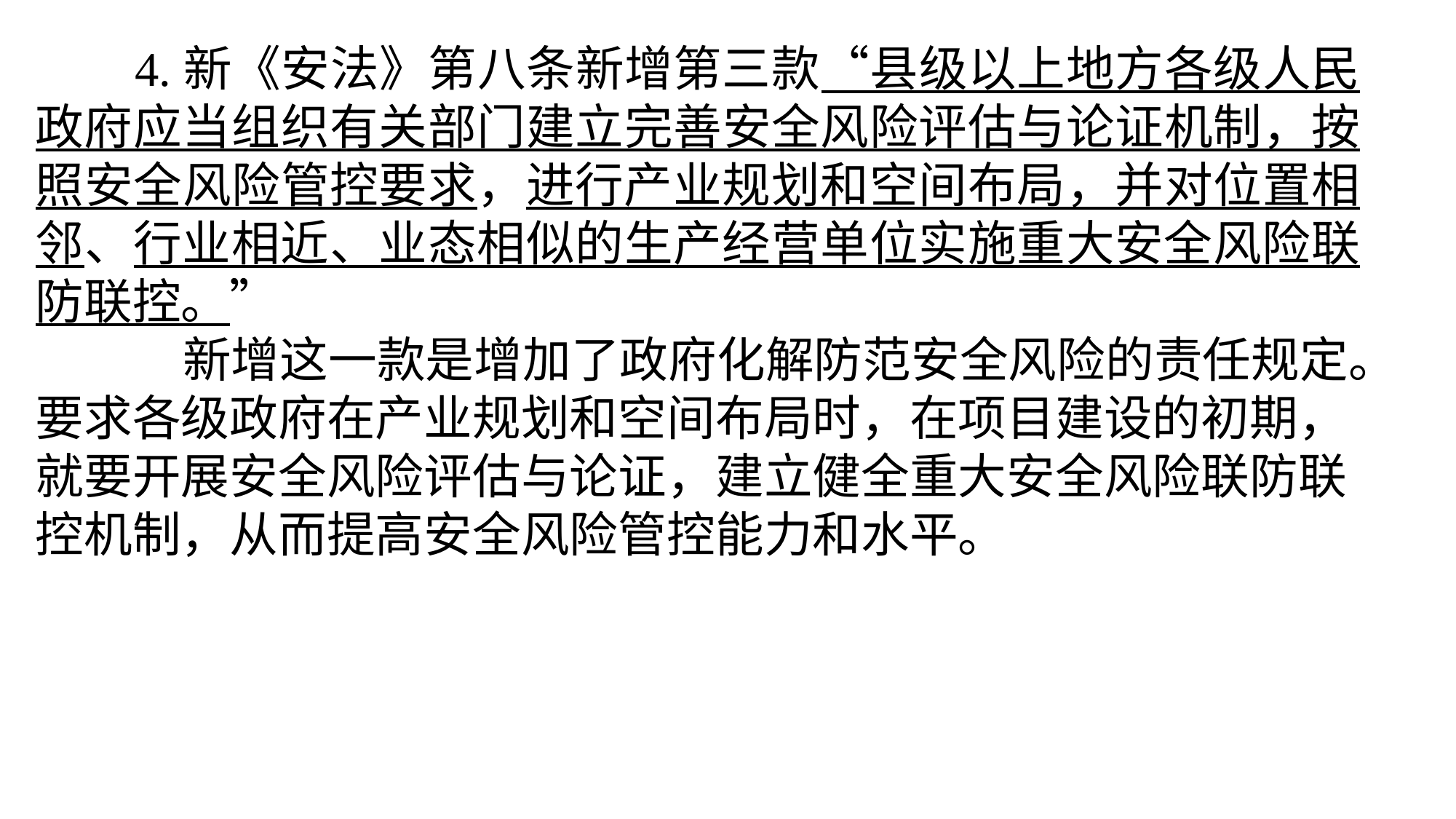

4.新《安法》第八条新增第三款“县级以上地方各级人民政府应当组织有关部门建立完善安全风险评估与论证机制，按照安全风险管控要求，进行产业规划和空间布局，并对位置相邻、行业相近、业态相似的生产经营单位实施重大安全风险联防联控。”
        新增这一款是增加了政府化解防范安全风险的责任规定。要求各级政府在产业规划和空间布局时，在项目建设的初期，就要开展安全风险评估与论证，建立健全重大安全风险联防联控机制，从而提高安全风险管控能力和水平。